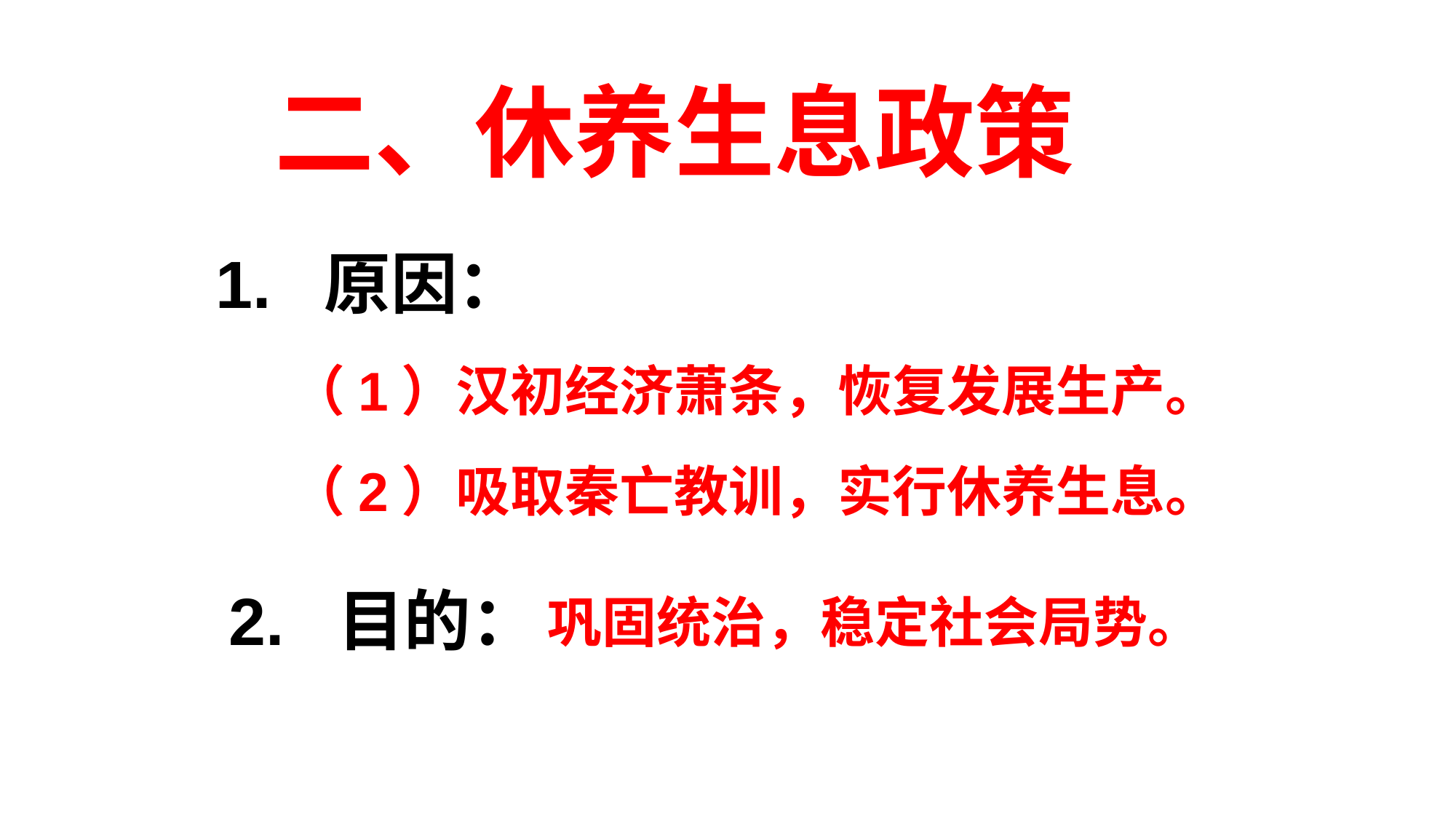

二、休养生息政策
1.  原因：
（1）汉初经济萧条，恢复发展生产。
（2）吸取秦亡教训，实行休养生息。

2.  目的：
巩固统治，稳定社会局势。